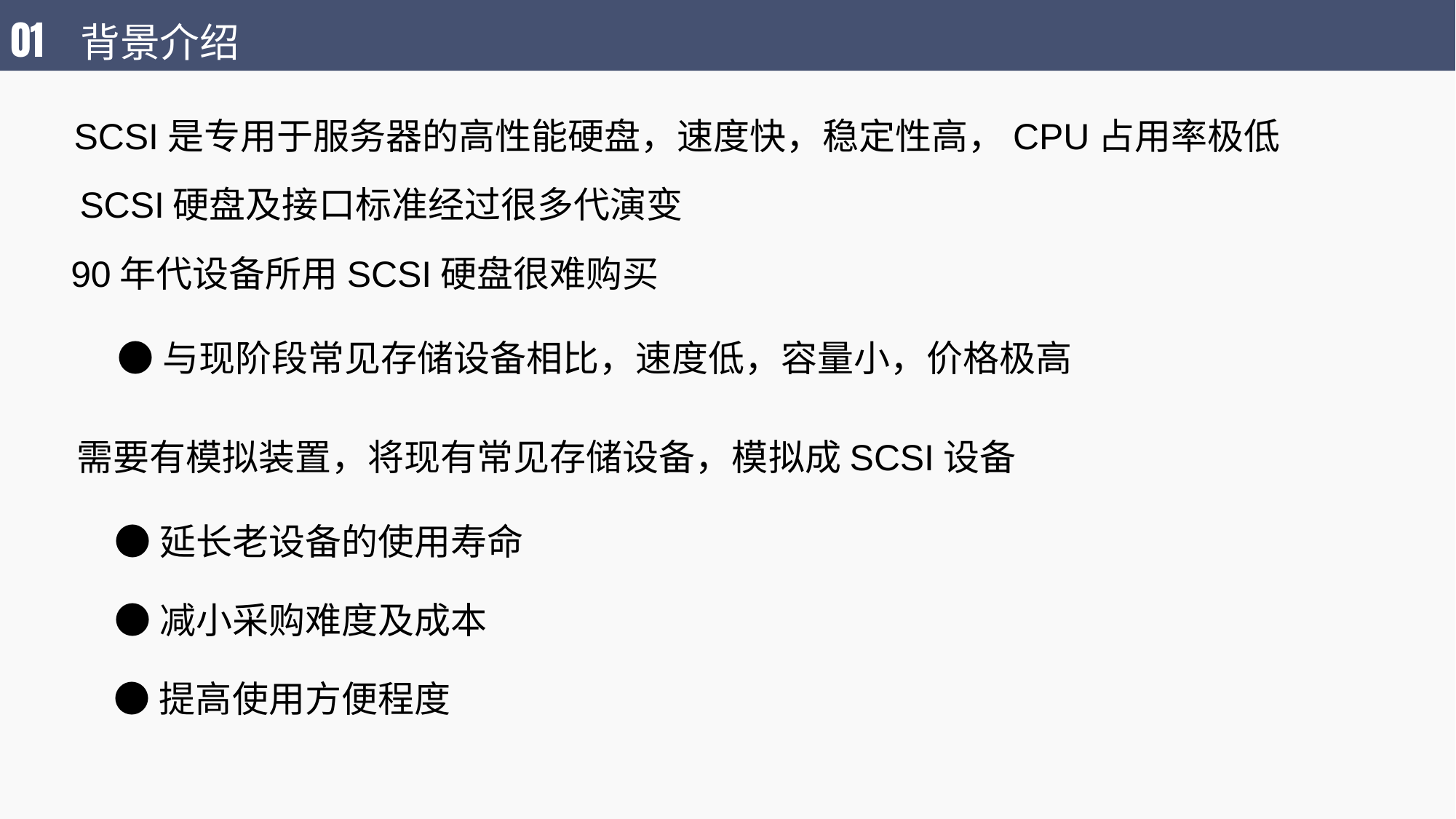

01   背景介绍
SCSI是专用于服务器的高性能硬盘，速度快，稳定性高，CPU占用率极低
SCSI硬盘及接口标准经过很多代演变
90年代设备所用SCSI硬盘很难购买
●与现阶段常见存储设备相比，速度低，容量小，价格极高
需要有模拟装置，将现有常见存储设备，模拟成SCSI设备
●延长老设备的使用寿命
●减小采购难度及成本
●提高使用方便程度